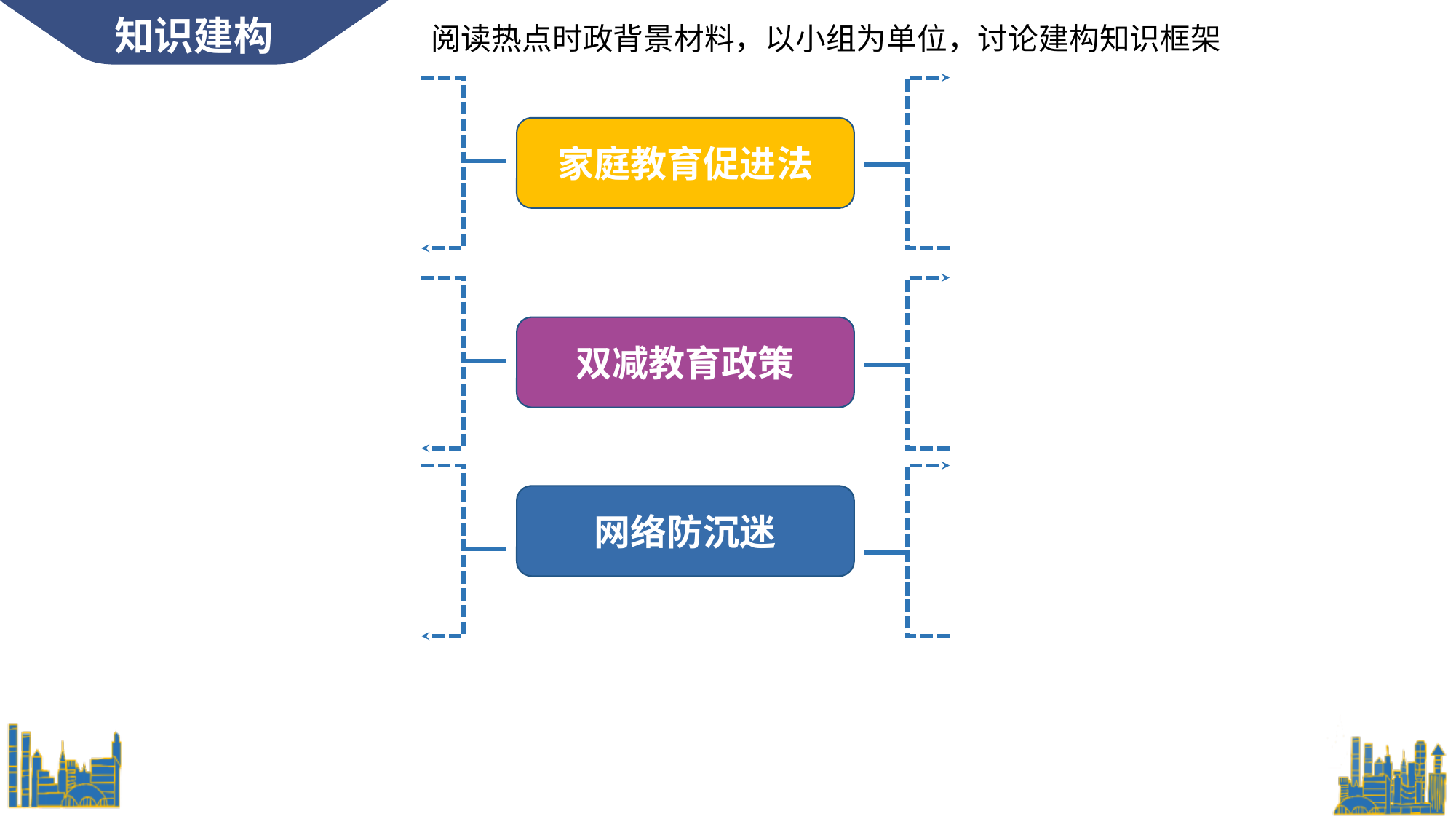

知识建构
阅读热点时政背景材料，以小组为单位，讨论建构知识框架

家庭教育促进法

双减教育政策

网络防沉迷